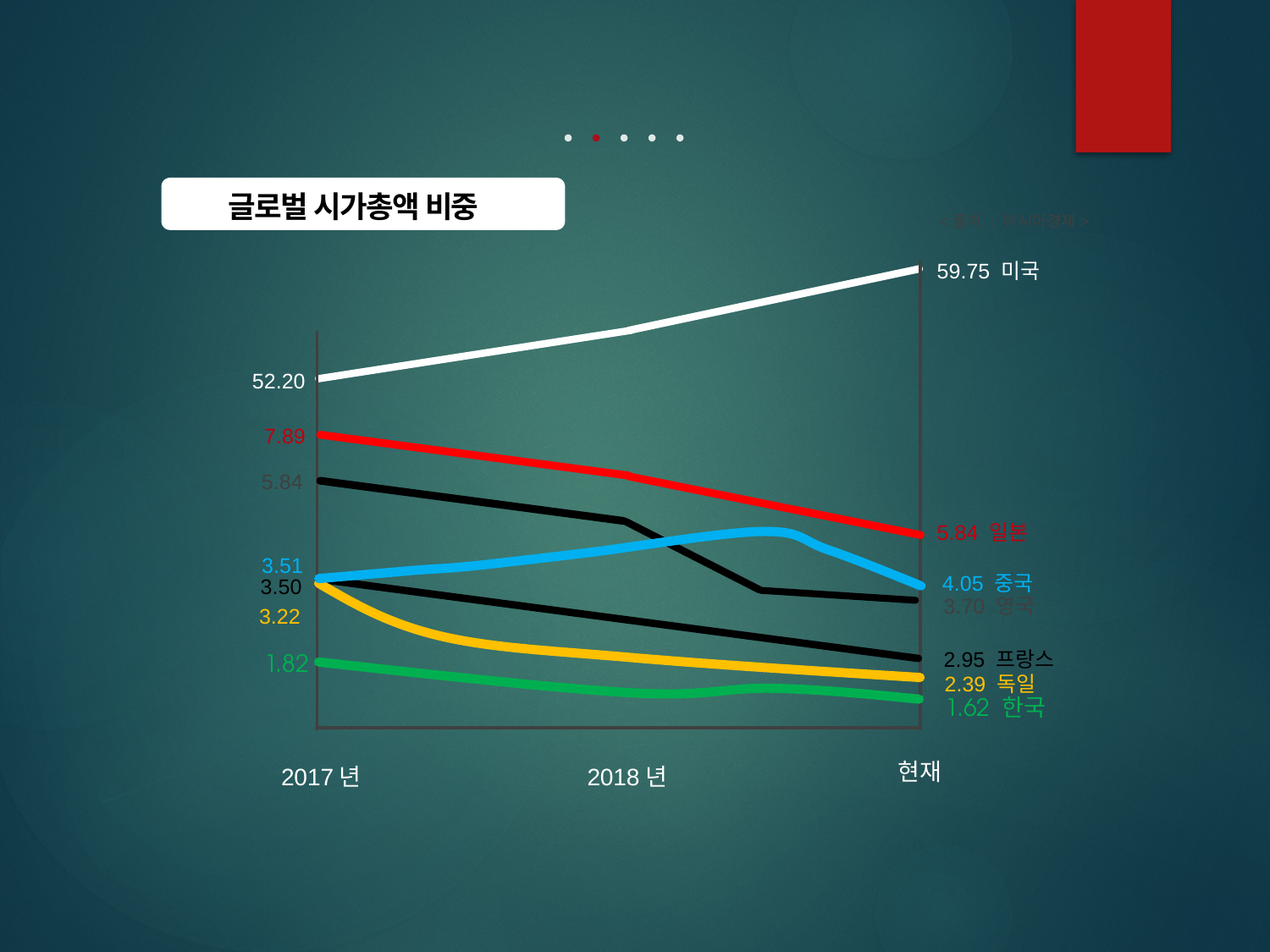

글로벌 시가총액 비중

<출처 : 아시아경제>
59.75 미국

52.20
7.89
5.84

5.84 일본

3.51
4.05 중국
3.50

3.70 영국
3.22
2.95 프랑스
1.82

2.39 독일
1.62 한국
현재
2017년
2018년